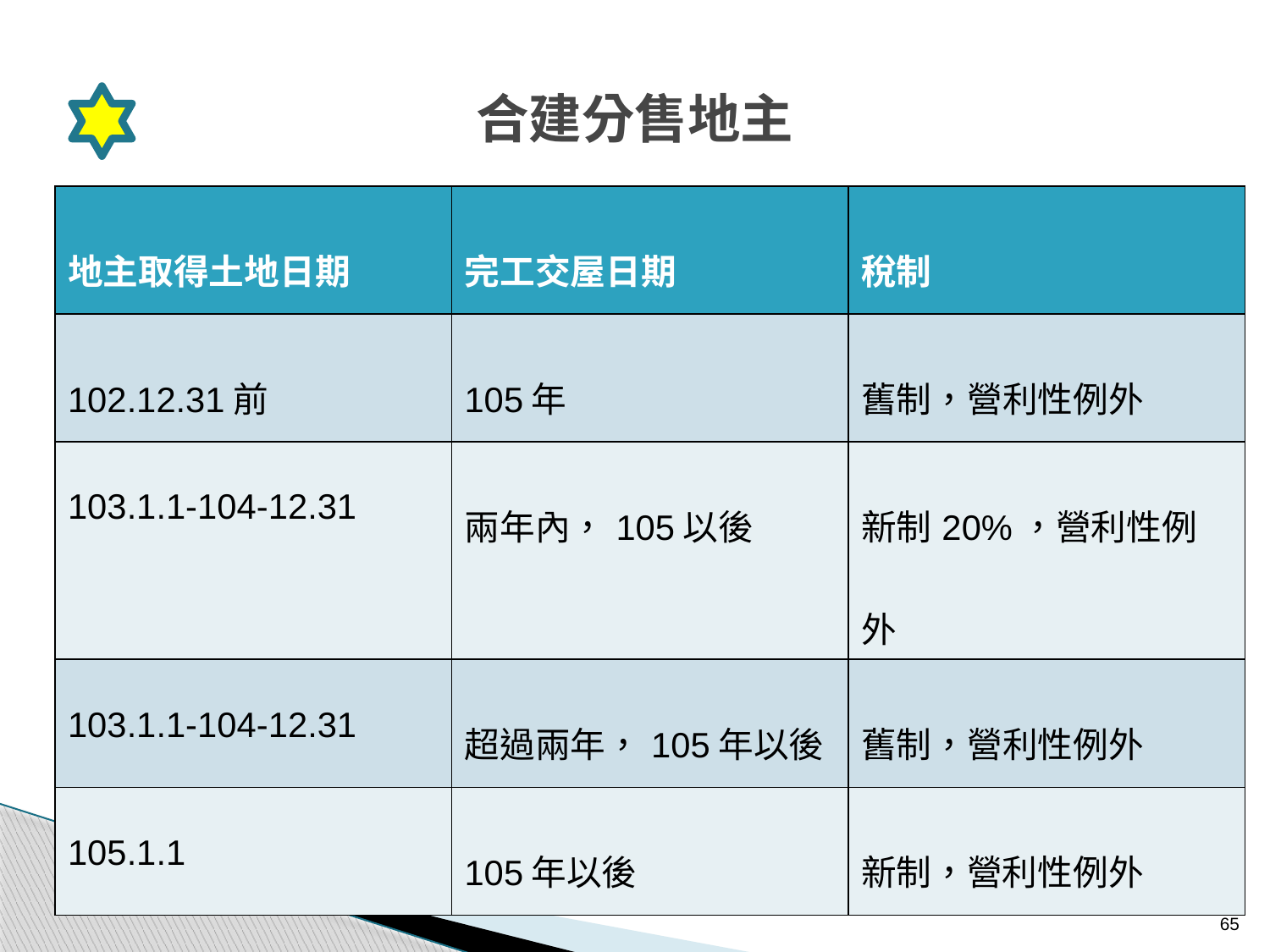

# 合建分售地主

| 地主取得土地日期 | 完工交屋日期 | 稅制 |
| --- | --- | --- |
| 102.12.31前 | 105年 | 舊制，營利性例外 |
| 103.1.1-104-12.31 | 兩年內，105以後 | 新制20%，營利性例外 |
| 103.1.1-104-12.31 | 超過兩年，105年以後 | 舊制，營利性例外 |
| 105.1.1 | 105年以後 | 新制，營利性例外 |
65